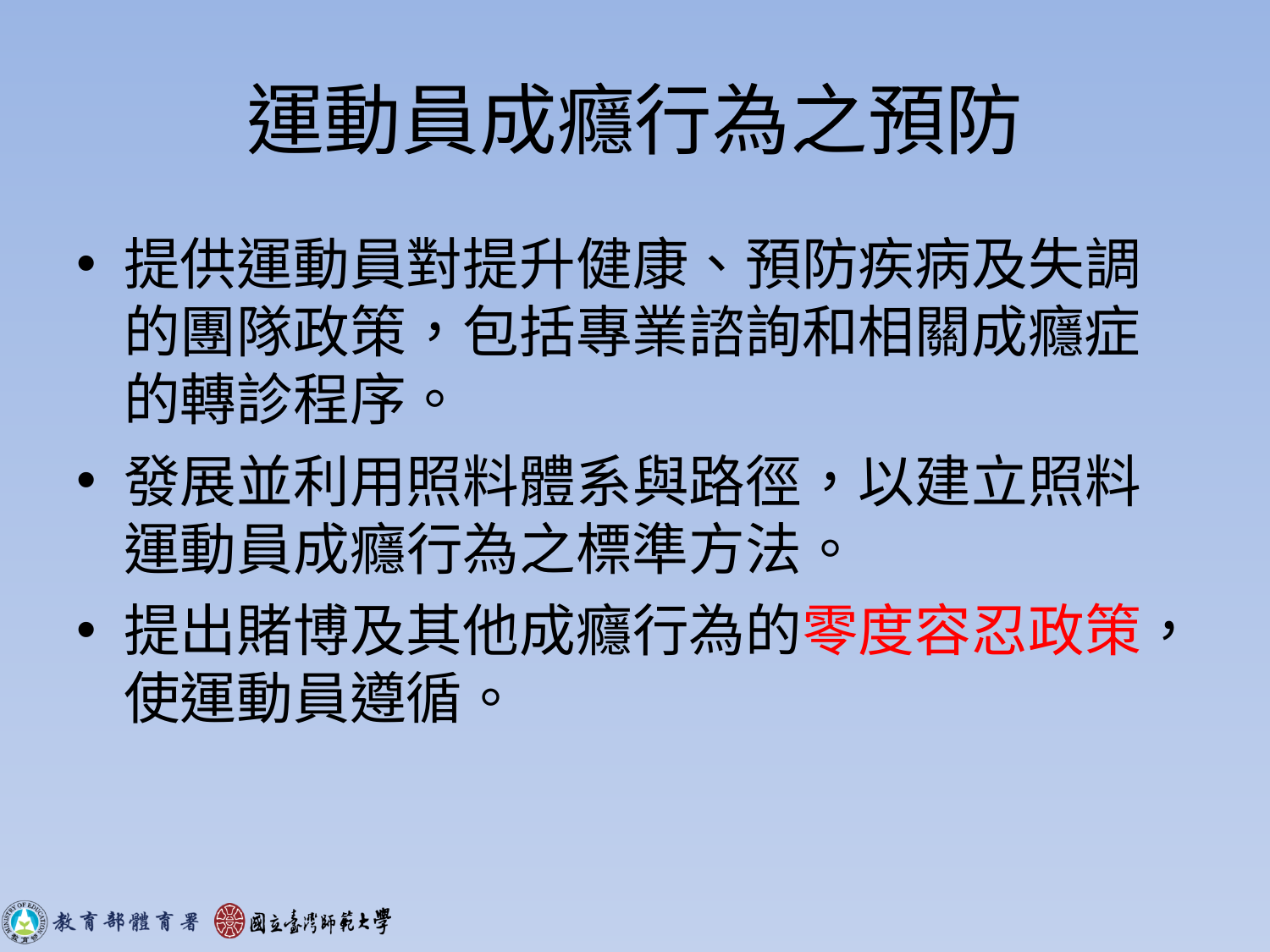

# 運動員成癮行為之預防
提供運動員對提升健康、預防疾病及失調的團隊政策，包括專業諮詢和相關成癮症的轉診程序。
發展並利用照料體系與路徑，以建立照料運動員成癮行為之標準方法。
提出賭博及其他成癮行為的零度容忍政策，使運動員遵循。